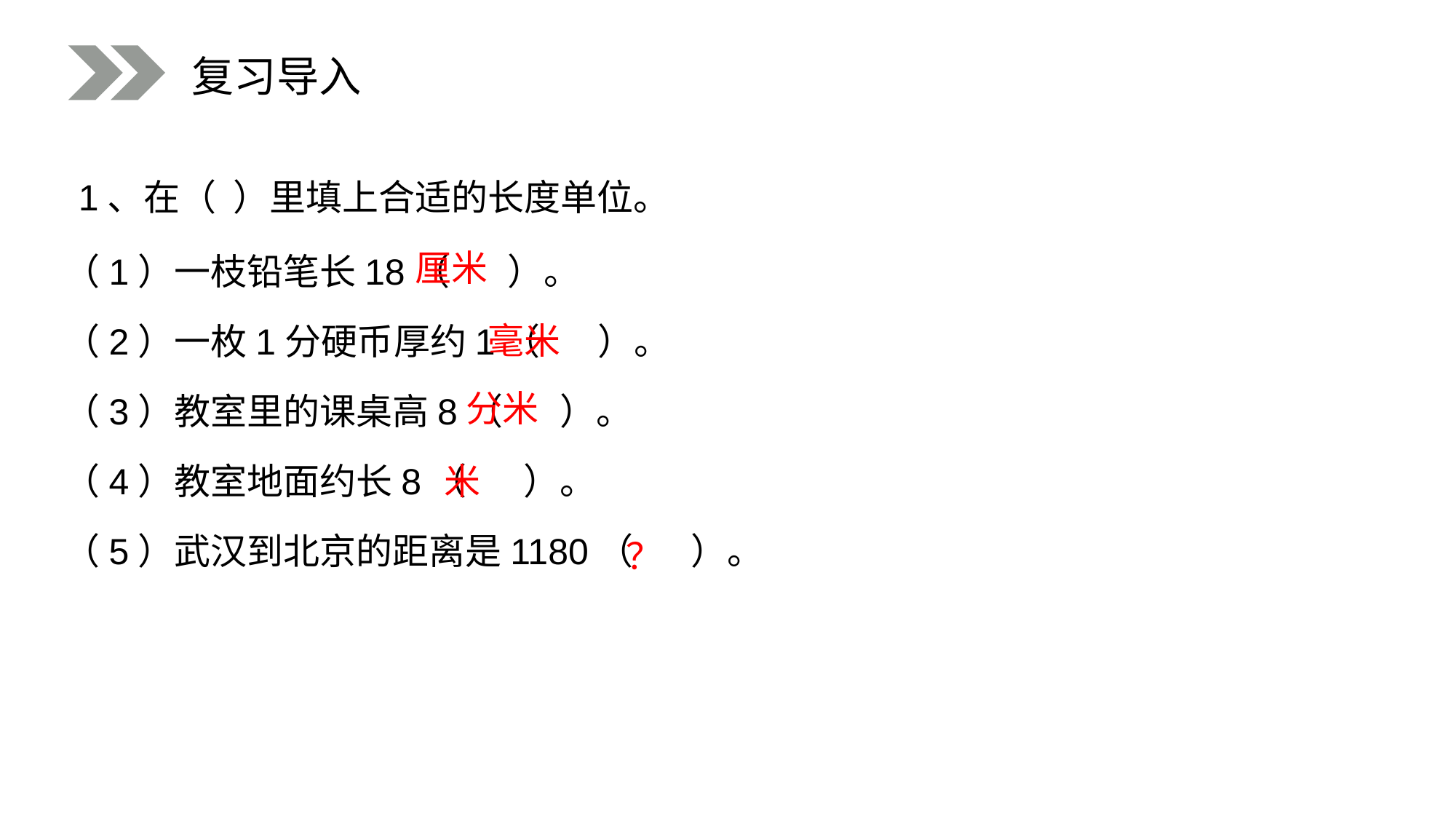

复习导入
1、在（  ）里填上合适的长度单位。
厘米
（1）一枝铅笔长18（       ）。
（2）一枚1分硬币厚约1（       ）。
（3）教室里的课桌高8（       ）。
（4）教室地面约长8（       ）。
（5）武汉到北京的距离是1180（       ）。
毫米
分米
米
？